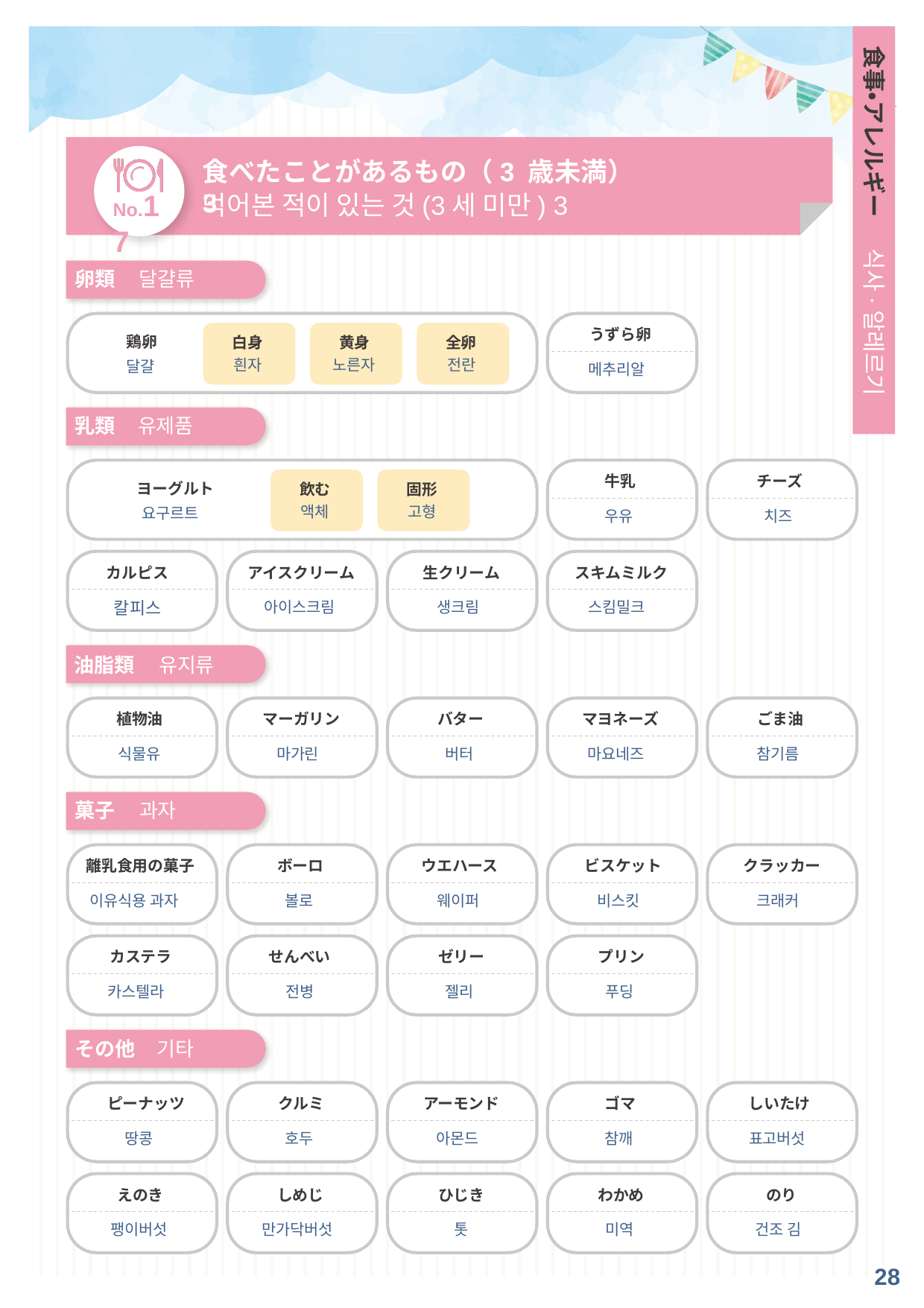

食事・アレルギー

食べたことがあるもの（3 歳未満）3
No.17
먹어본 적이 있는 것(3세 미만) 3
식사·알레르기
卵類	달걀류

うずら卵
메추리알
鶏卵
달걀
白身
흰자
黄身
노른자
全卵
전란
乳類
유제품

牛乳
チーズ
飲む
액체
固形
고형
ヨーグルト
요구르트
우유
치즈

カルピス
アイスクリーム
生クリーム
スキムミルク
칼피스
아이스크림
생크림
스킴밀크
油脂類	유지류

植物油
マーガリン
バター
マヨネーズ
ごま油
식물유
마가린
버터
마요네즈
참기름
菓子	과자

離乳食用の菓子
ボーロ
ウエハース
ビスケット
クラッカー
이유식용 과자
볼로
웨이퍼
비스킷
크래커

カステラ
せんべい
ゼリー
プリン
카스텔라
전병
젤리
푸딩
その他	기타

ピーナッツ
クルミ
アーモンド
ゴマ
しいたけ
땅콩
호두
아몬드
참깨
표고버섯

えのき
しめじ
ひじき
わかめ
のり
팽이버섯
만가닥버섯
톳
미역
건조 김
28